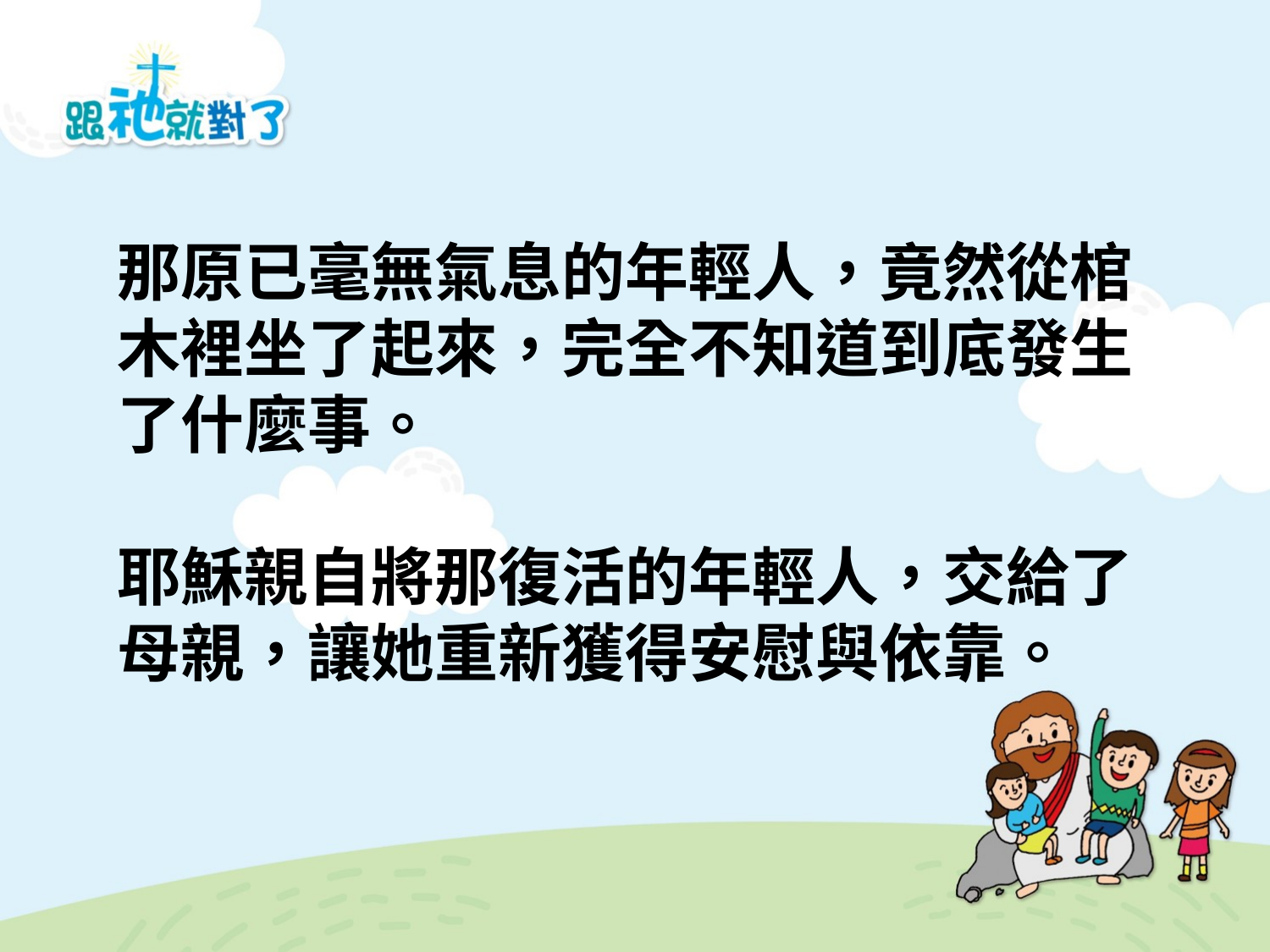

那原已毫無氣息的年輕人，竟然從棺木裡坐了起來，完全不知道到底發生了什麼事。

耶穌親自將那復活的年輕人，交給了母親，讓她重新獲得安慰與依靠。